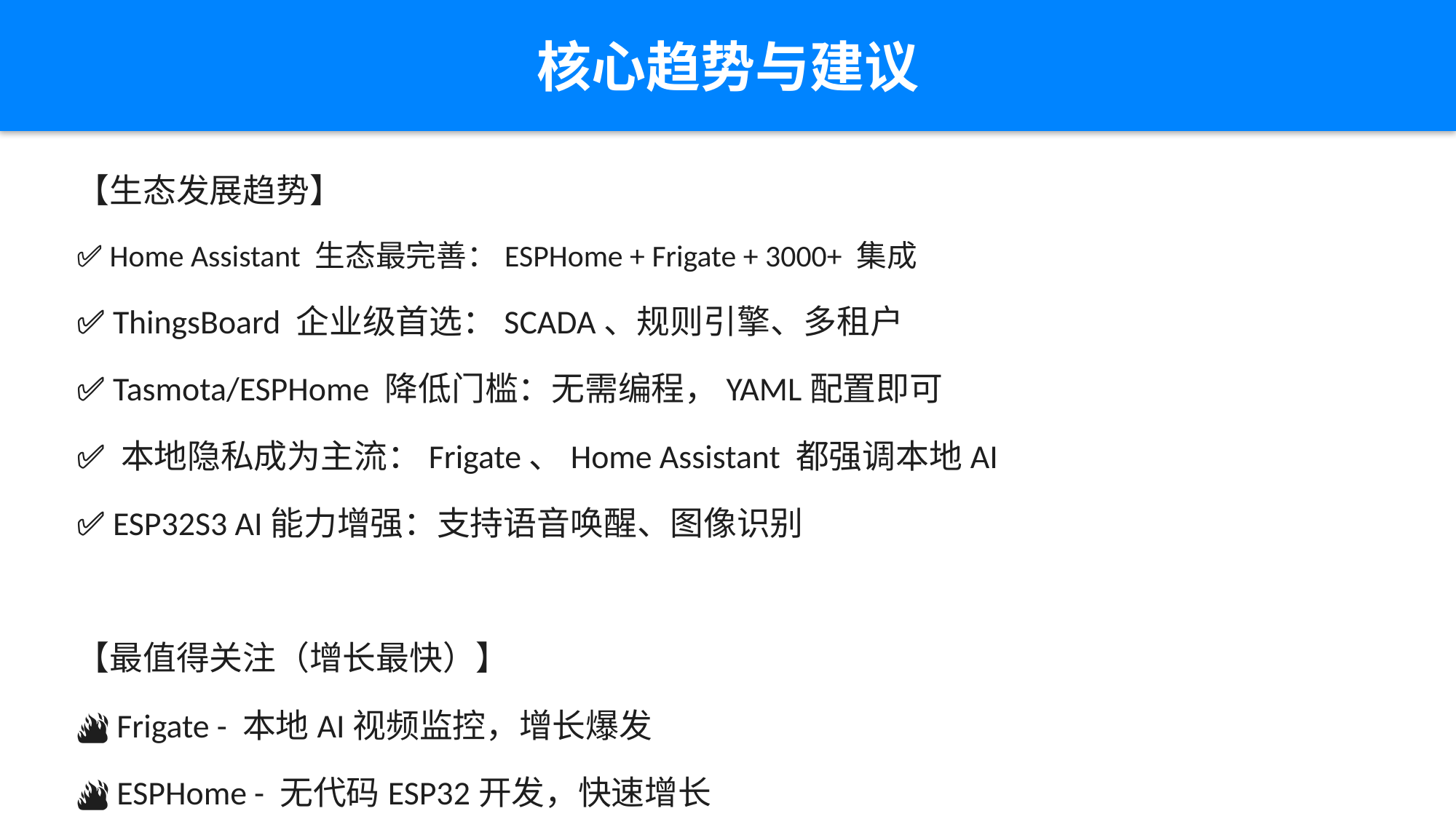

核心趋势与建议
【生态发展趋势】
✅ Home Assistant 生态最完善：ESPHome + Frigate + 3000+ 集成
✅ ThingsBoard 企业级首选：SCADA、规则引擎、多租户
✅ Tasmota/ESPHome 降低门槛：无需编程，YAML配置即可
✅ 本地隐私成为主流：Frigate、Home Assistant 都强调本地AI
✅ ESP32S3 AI能力增强：支持语音唤醒、图像识别

【最值得关注（增长最快）】
🔥 Frigate - 本地AI视频监控，增长爆发
🔥 ESPHome - 无代码ESP32开发，快速增长
🔥 ESPresense - 室内定位新兴热点

【教学建议】
入门：ESPHome + Home Assistant（最简单）
进阶：ThingsBoard + MQTT（学协议）
高级：ESP-IDF + 自建平台（底层原理）